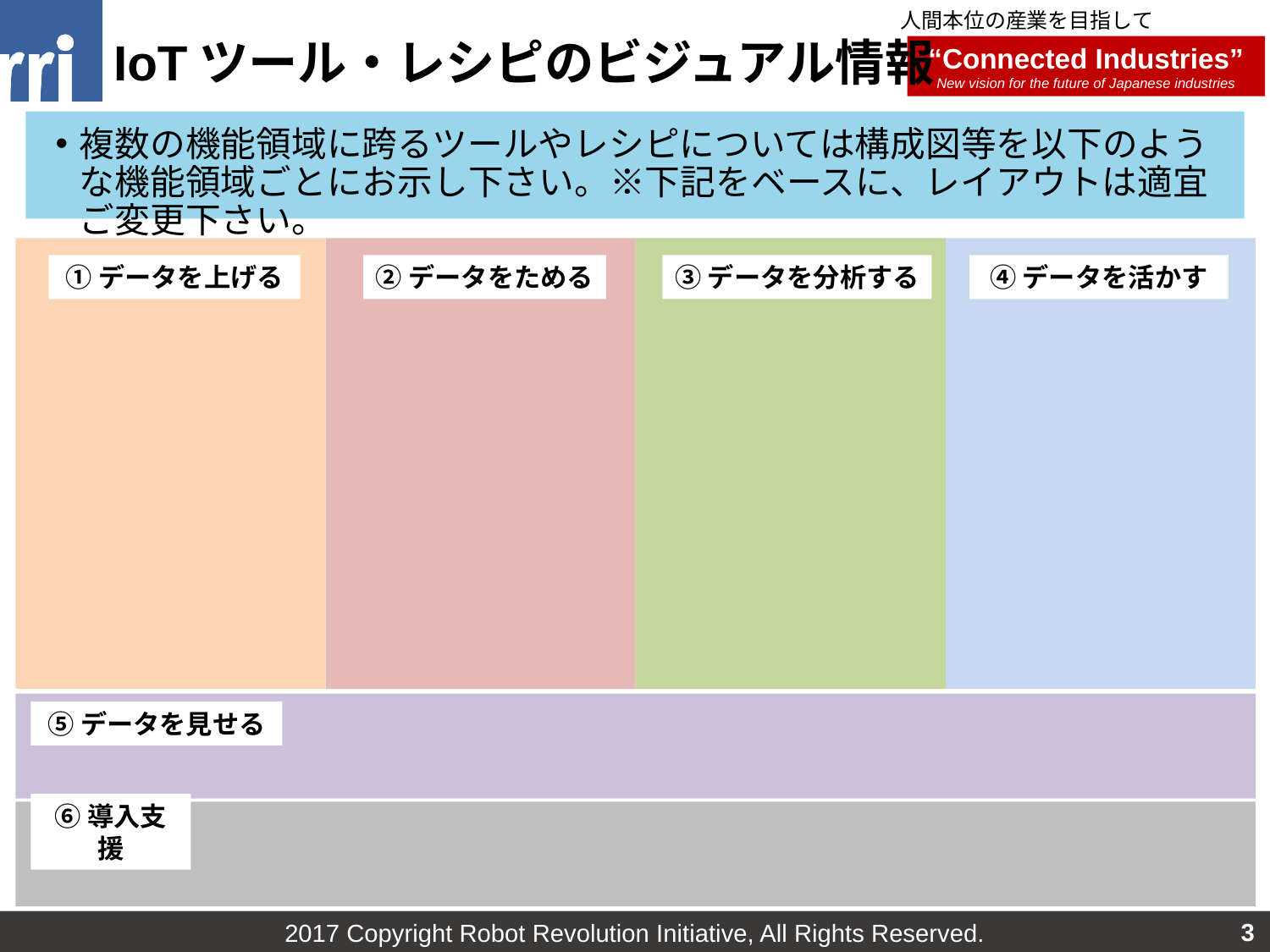

# IoTツール・レシピのビジュアル情報
複数の機能領域に跨るツールやレシピについては構成図等を以下のような機能領域ごとにお示し下さい。※下記をベースに、レイアウトは適宜ご変更下さい。

①データを上げる
④データを活かす
③データを分析する
②データをためる

⑤データを見せる

⑥導入支援
3